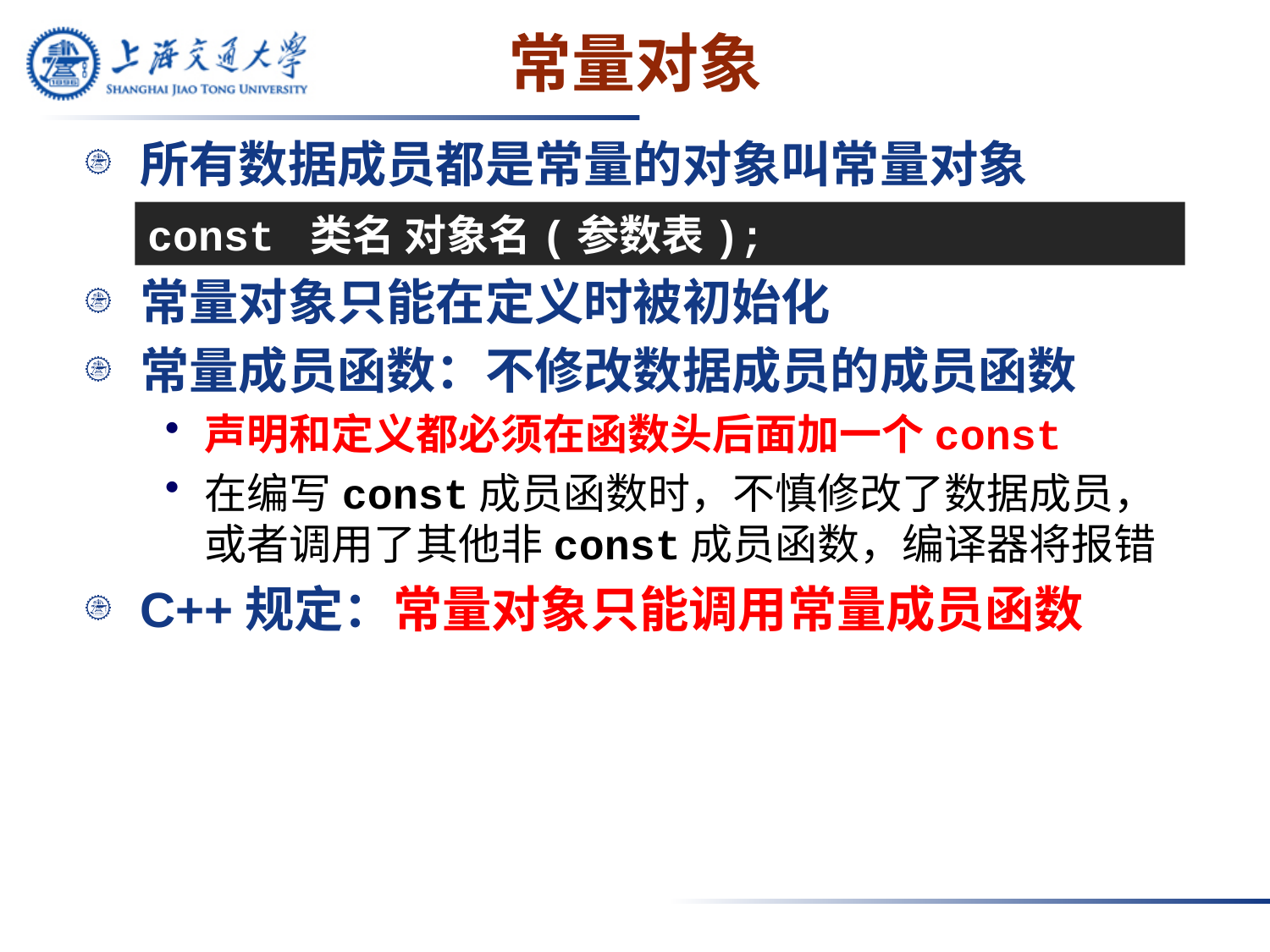

# 常量对象
所有数据成员都是常量的对象叫常量对象

常量对象只能在定义时被初始化
常量成员函数：不修改数据成员的成员函数
声明和定义都必须在函数头后面加一个const
在编写const成员函数时，不慎修改了数据成员，或者调用了其他非const成员函数，编译器将报错
C++规定：常量对象只能调用常量成员函数
const 类名 对象名(参数表);